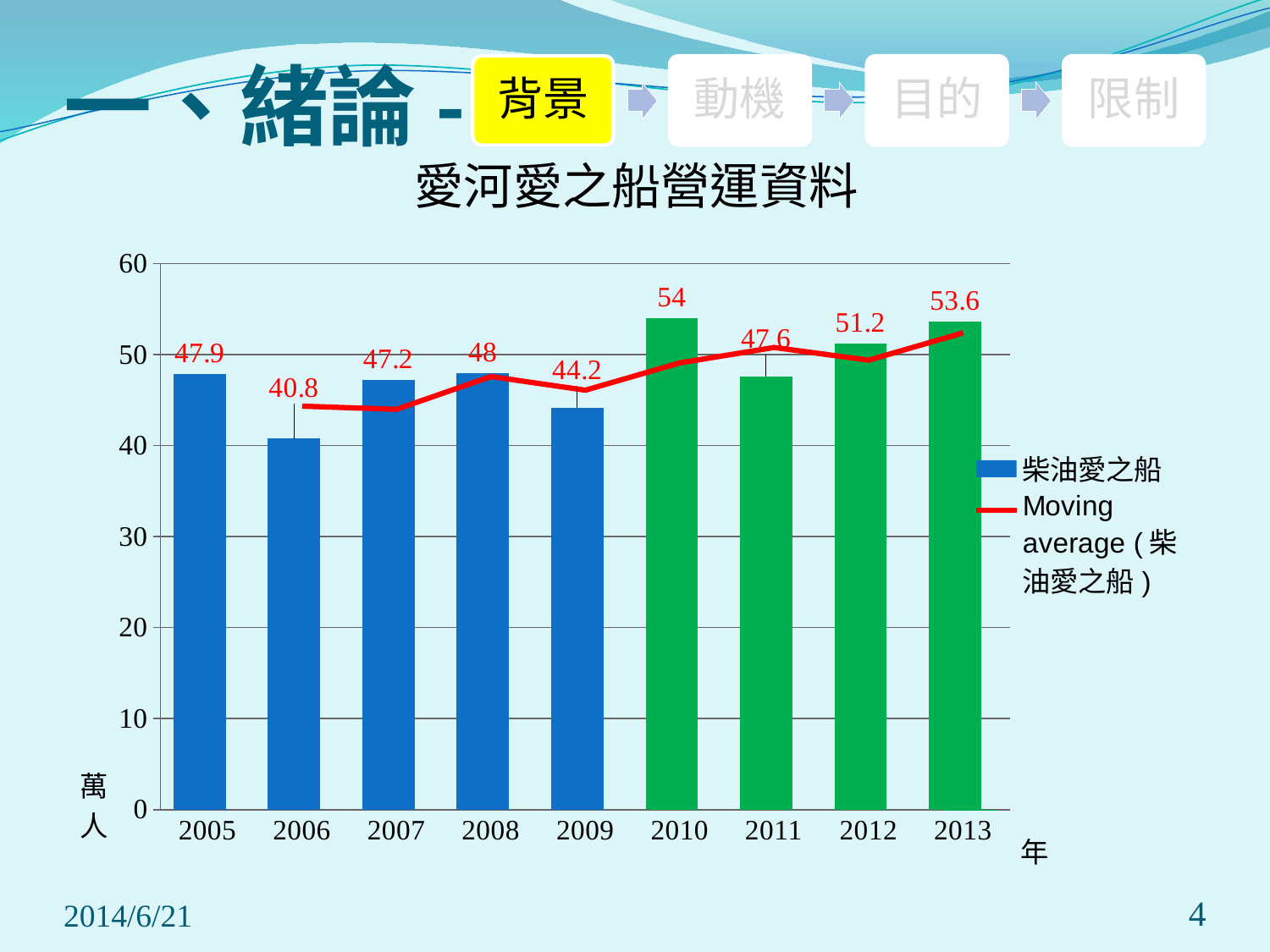

# 一、緒論-
背景
動機
目的
限制

愛河愛之船營運資料

### Chart

| Category | 柴油愛之船 | 太陽能愛之船 |
|---|---|---|
| 2005 | 47.9 | None |
| 2006 | 40.8 | None |
| 2007 | 47.2 | None |
| 2008 | 48.0 | None |
| 2009 | 44.2 | None |
| 2010 | 54.0 | None |
| 2011 | 47.6 | None |
| 2012 | 51.2 | None |
| 2013 | 53.6 | 0.0001 |
2014/6/21
4